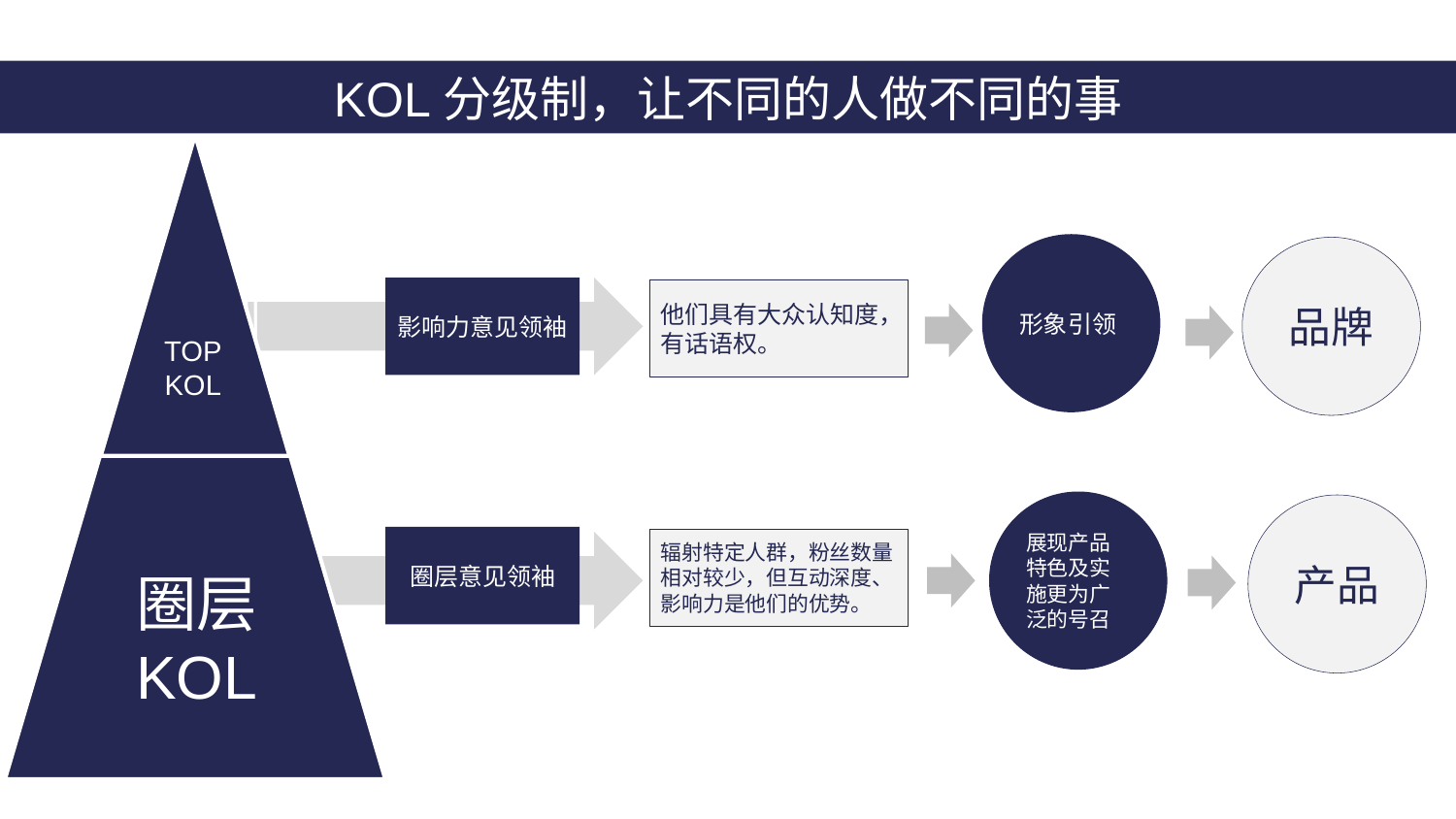

KOL分级制，让不同的人做不同的事

形象引领
品牌

影响力意见领袖
他们具有大众认知度，有话语权。

TOP
KOL
展现产品特色及实施更为广泛的号召
产品
圈层意见领袖
辐射特定人群，粉丝数量相对较少，但互动深度、影响力是他们的优势。

圈层KOL